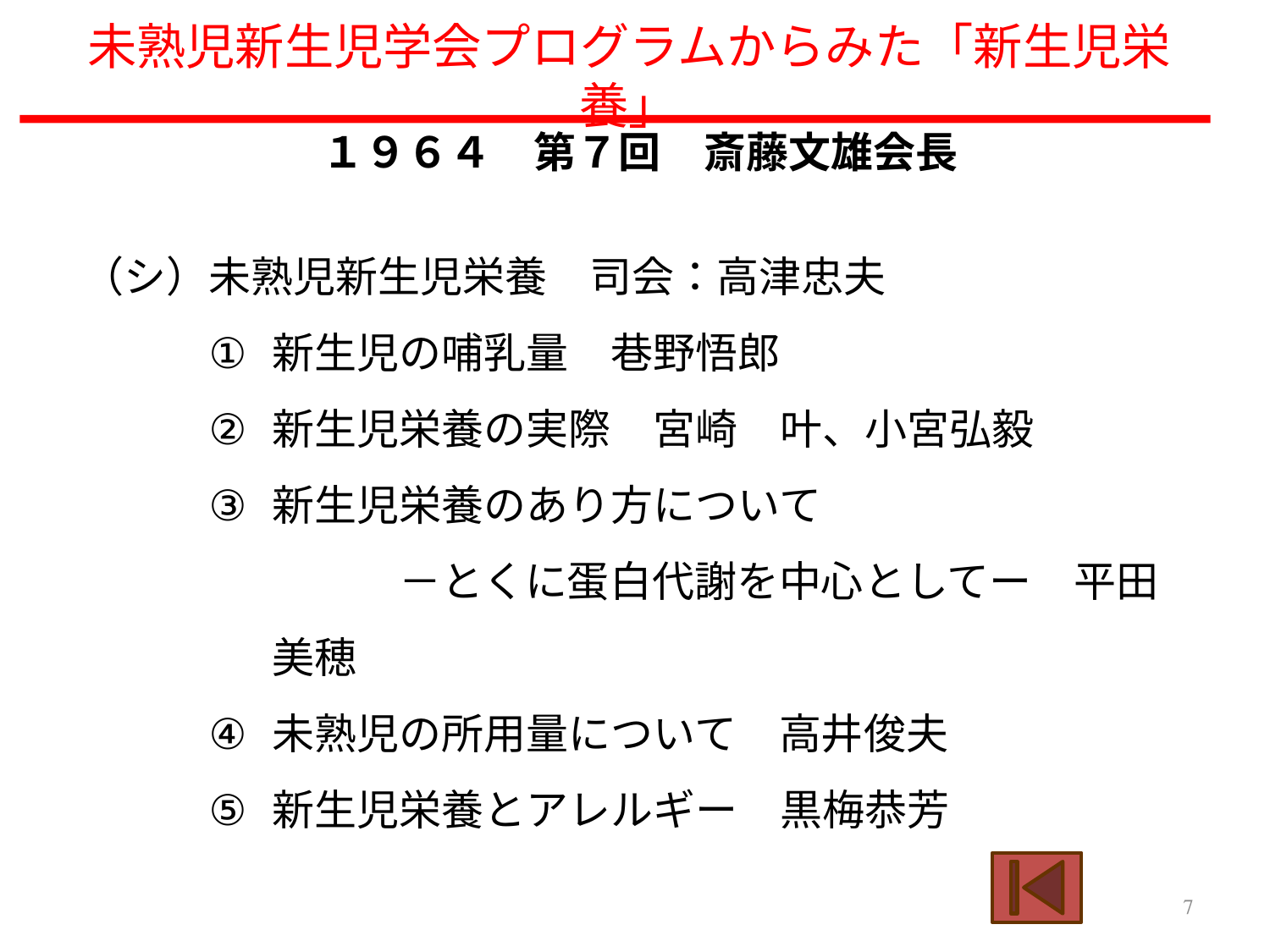

# 未熟児新生児学会プログラムからみた「新生児栄養」

１９６４　第７回　斎藤文雄会長

（シ）未熟児新生児栄養　司会：高津忠夫
新生児の哺乳量　巷野悟郎
新生児栄養の実際　宮崎　叶、小宮弘毅
新生児栄養のあり方について
		－とくに蛋白代謝を中心としてー　平田美穂
未熟児の所用量について　高井俊夫
新生児栄養とアレルギー　黒梅恭芳

7